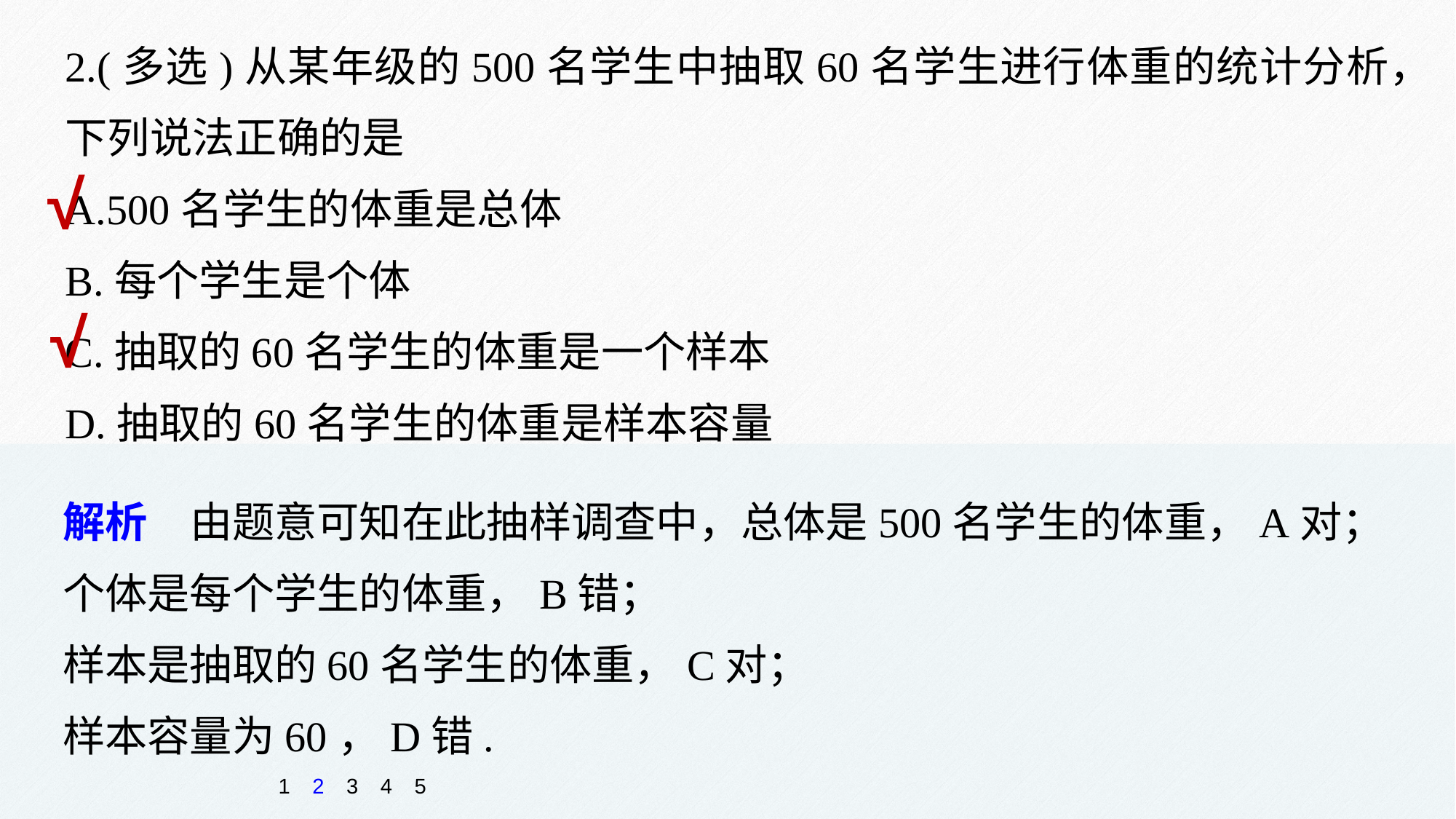

2.(多选)从某年级的500名学生中抽取60名学生进行体重的统计分析，下列说法正确的是
A.500名学生的体重是总体
B.每个学生是个体
C.抽取的60名学生的体重是一个样本
D.抽取的60名学生的体重是样本容量
√
√
解析　由题意可知在此抽样调查中，总体是500名学生的体重，A对；
个体是每个学生的体重，B错；
样本是抽取的60名学生的体重，C对；
样本容量为60，D错.
1
2
3
4
5